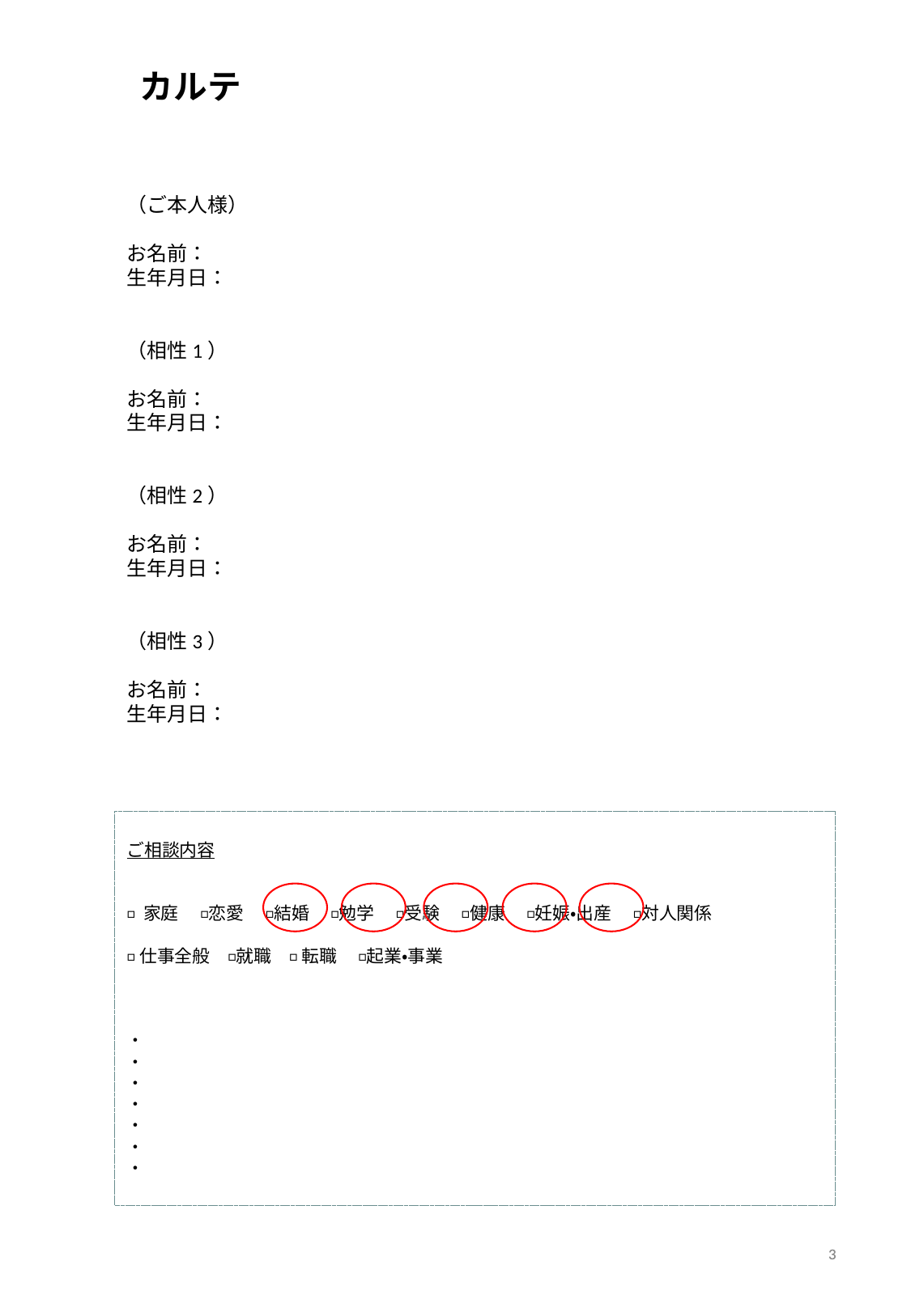

カルテ
（ご本人様）

お名前：
生年月日：

（相性1）

お名前：
生年月日：

（相性2）

お名前：
生年月日：

（相性3）

お名前：
生年月日：

ご相談内容

◽︎ 家庭　 ◽︎恋愛　 ◽︎結婚　 ◽︎勉学　 ◽︎受験　 ◽︎健康　 ◽︎妊娠・出産　 ◽︎対人関係

◽︎仕事全般　◽︎就職　◽︎ 転職　 ◽︎起業・事業

・
・
・
・
・
・
・

3
3